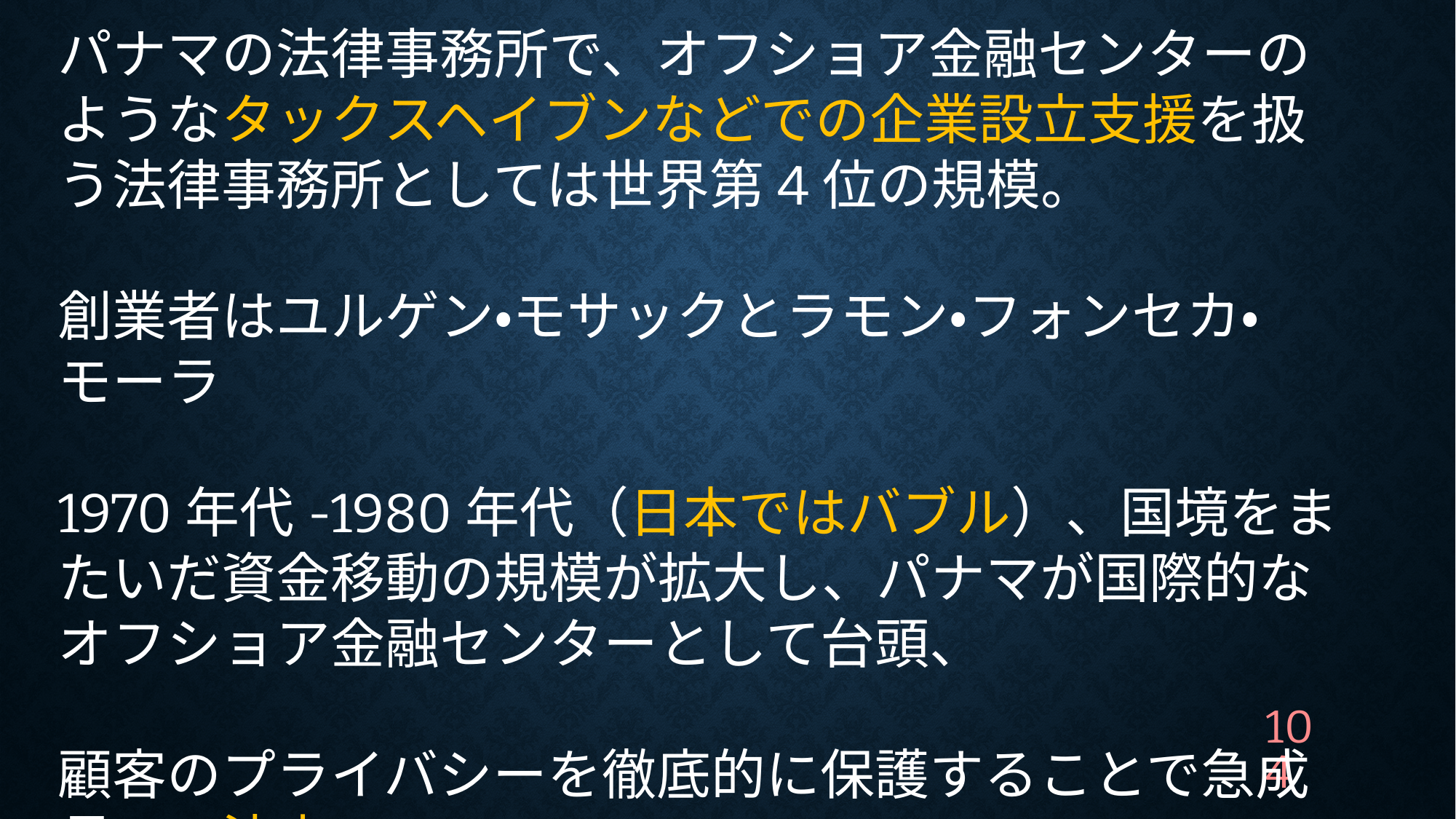

パナマの法律事務所で、オフショア金融センターのようなタックスヘイブンなどでの企業設立支援を扱う法律事務所としては世界第4位の規模。

創業者はユルゲン・モサックとラモン・フォンセカ・モーラ

1970年代-1980年代（日本ではバブル）、国境をまたいだ資金移動の規模が拡大し、パナマが国際的なオフショア金融センターとして台頭、

顧客のプライバシーを徹底的に保護することで急成長→。流出
104